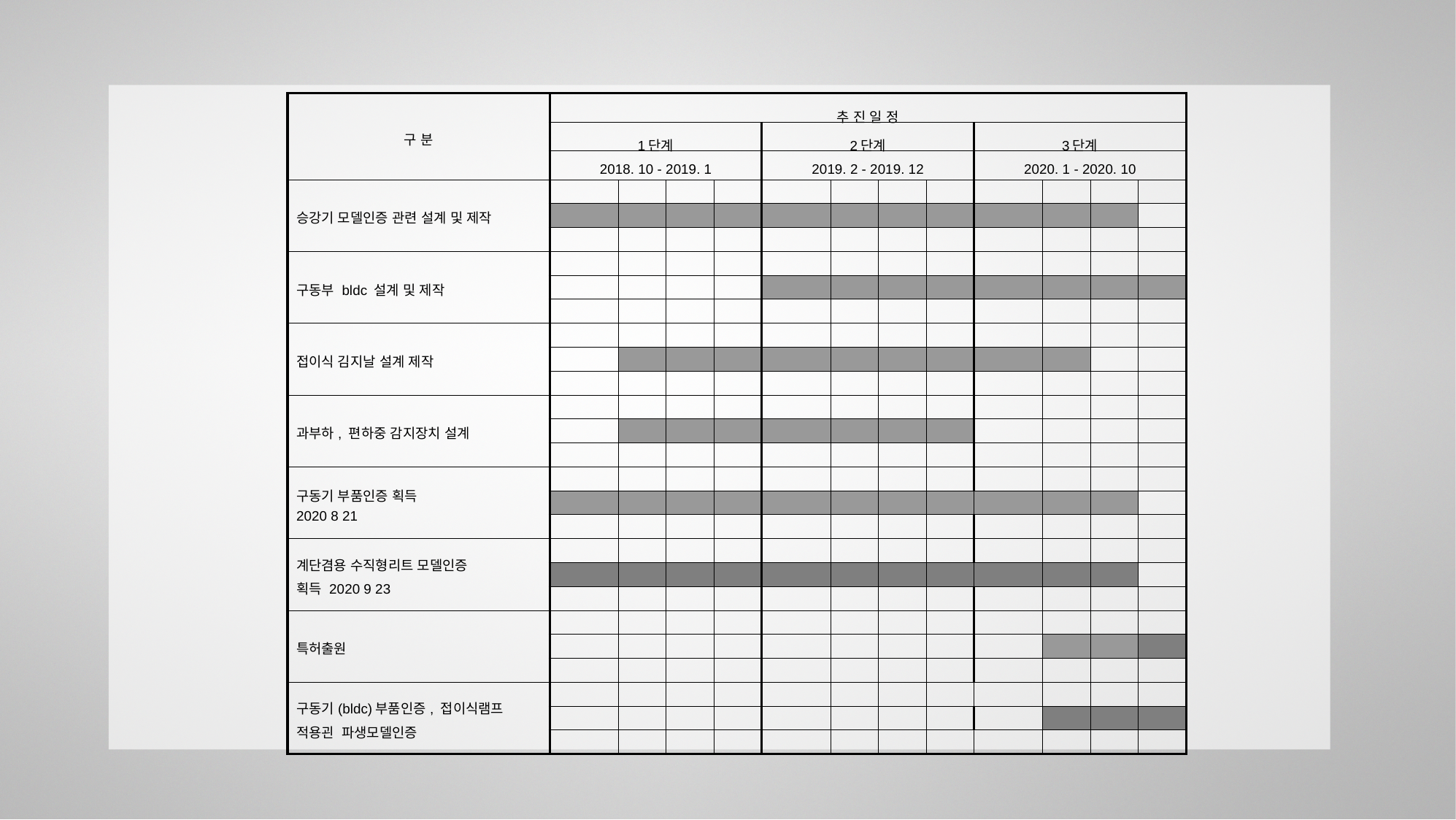

| 구 분 | 추 진 일 정 |  |  |  |  |  |  |  |  |  |  |  |
| --- | --- | --- | --- | --- | --- | --- | --- | --- | --- | --- | --- | --- |
|  | 1단계 |  |  |  | 2단계 |  |  |  | 3단계 |  |  |  |
|  | 2018. 10 - 2019. 1 |  |  |  | 2019. 2 - 2019. 12 |  |  |  | 2020. 1 - 2020. 10 |  |  |  |
| 승강기 모델인증 관련 설계 및 제작 |  |  |  |  |  |  |  |  |  |  |  |  |
|  |  |  |  |  |  |  |  |  |  |  |  |  |
|  |  |  |  |  |  |  |  |  |  |  |  |  |
| 구동부 bldc 설계 및 제작 |  |  |  |  |  |  |  |  |  |  |  |  |
|  |  |  |  |  |  |  |  |  |  |  |  |  |
|  |  |  |  |  |  |  |  |  |  |  |  |  |
| 접이식 김지날 설계 제작 |  |  |  |  |  |  |  |  |  |  |  |  |
|  |  |  |  |  |  |  |  |  |  |  |  |  |
|  |  |  |  |  |  |  |  |  |  |  |  |  |
| 과부하, 편하중 감지장치 설계 |  |  |  |  |  |  |  |  |  |  |  |  |
|  |  |  |  |  |  |  |  |  |  |  |  |  |
|  |  |  |  |  |  |  |  |  |  |  |  |  |
| 구동기 부품인증 획득 2020 8 21 |  |  |  |  |  |  |  |  |  |  |  |  |
|  |  |  |  |  |  |  |  |  |  |  |  |  |
|  |  |  |  |  |  |  |  |  |  |  |  |  |
| 계단겸용 수직형리트 모델인증 획득 2020 9 23 |  |  |  |  |  |  |  |  |  |  |  |  |
|  |  |  |  |  |  |  |  |  |  |  |  |  |
|  |  |  |  |  |  |  |  |  |  |  |  |  |
| 특허출원 |  |  |  |  |  |  |  |  |  |  |  |  |
|  |  |  |  |  |  |  |  |  |  |  |  |  |
|  |  |  |  |  |  |  |  |  |  |  |  |  |
| 구동기(bldc)부품인증, 접이식램프 적용괸 파생모델인증 |  |  |  |  |  |  |  |  |  |  |  |  |
|  |  |  |  |  |  |  |  |  |  |  |  |  |
|  |  |  |  |  |  |  |  |  |  |  |  |  |